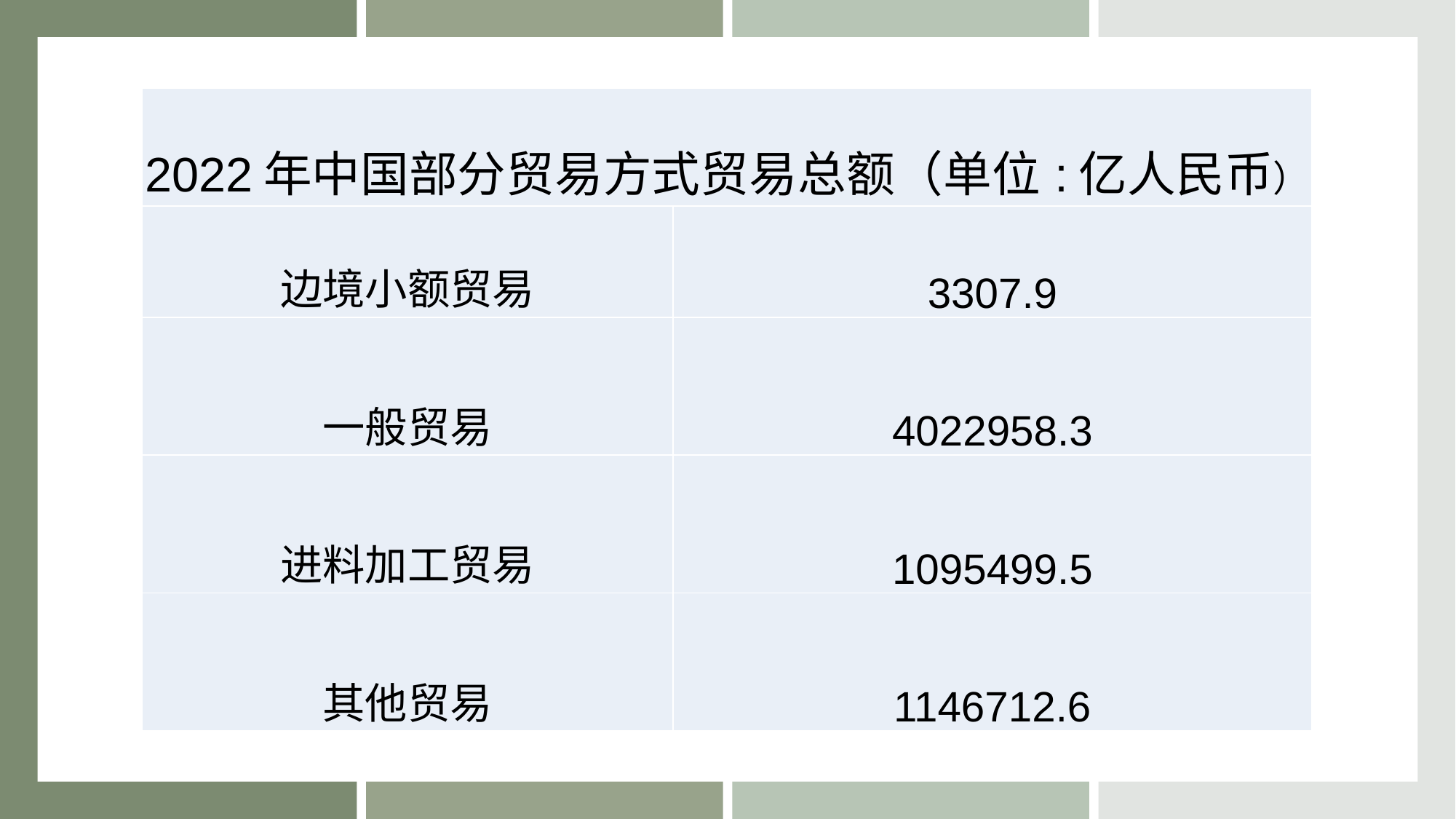

| 2022年中国部分贸易方式贸易总额（单位:亿人民币） |  |
| --- | --- |
| 边境小额贸易 | 3307.9 |
| 一般贸易 | 4022958.3 |
| 进料加工贸易 | 1095499.5 |
| 其他贸易 | 1146712.6 |